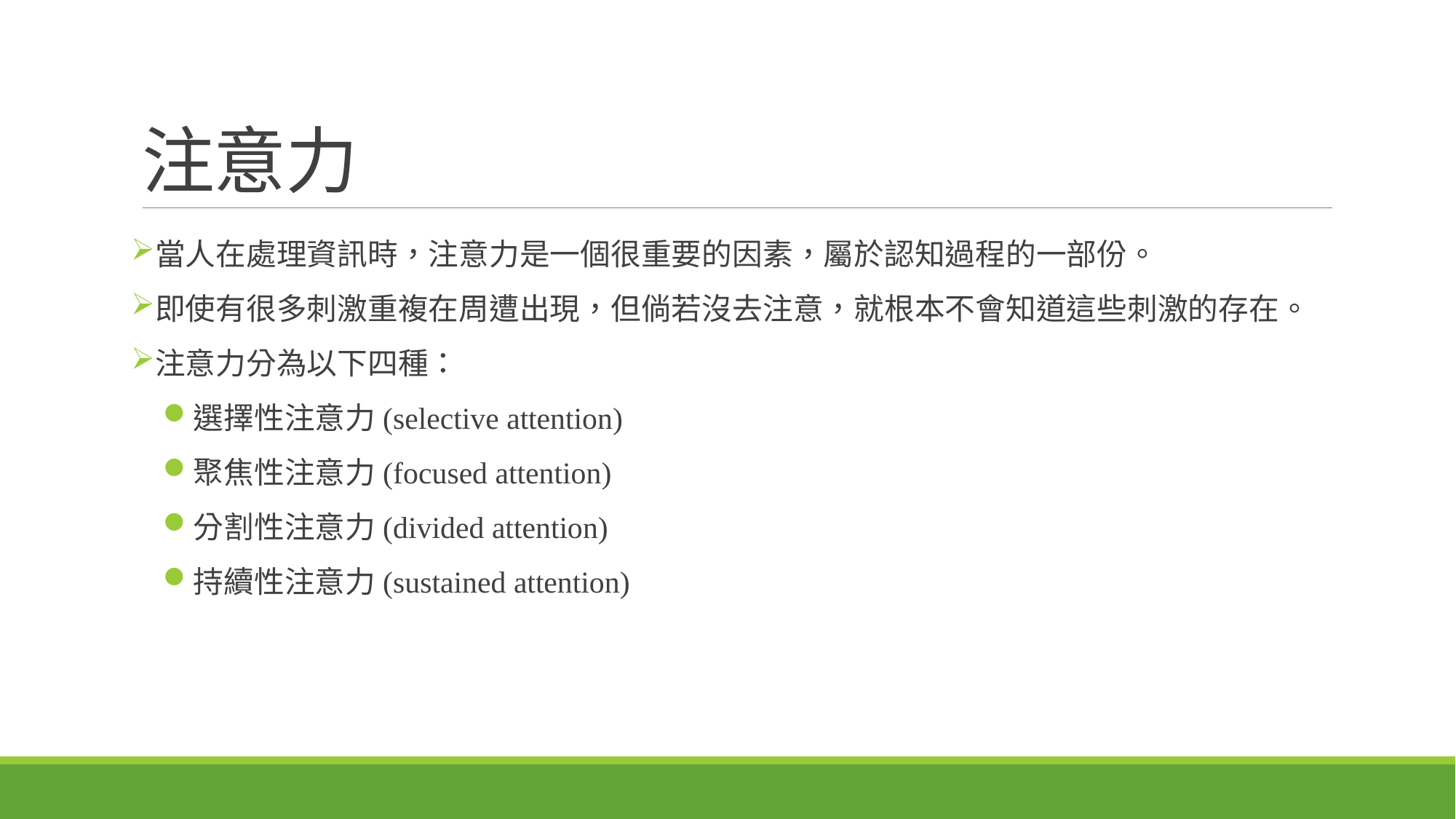

# 注意力
當人在處理資訊時，注意力是一個很重要的因素，屬於認知過程的一部份。
即使有很多刺激重複在周遭出現，但倘若沒去注意，就根本不會知道這些刺激的存在。
注意力分為以下四種：
選擇性注意力(selective attention)
聚焦性注意力(focused attention)
分割性注意力(divided attention)
持續性注意力(sustained attention)